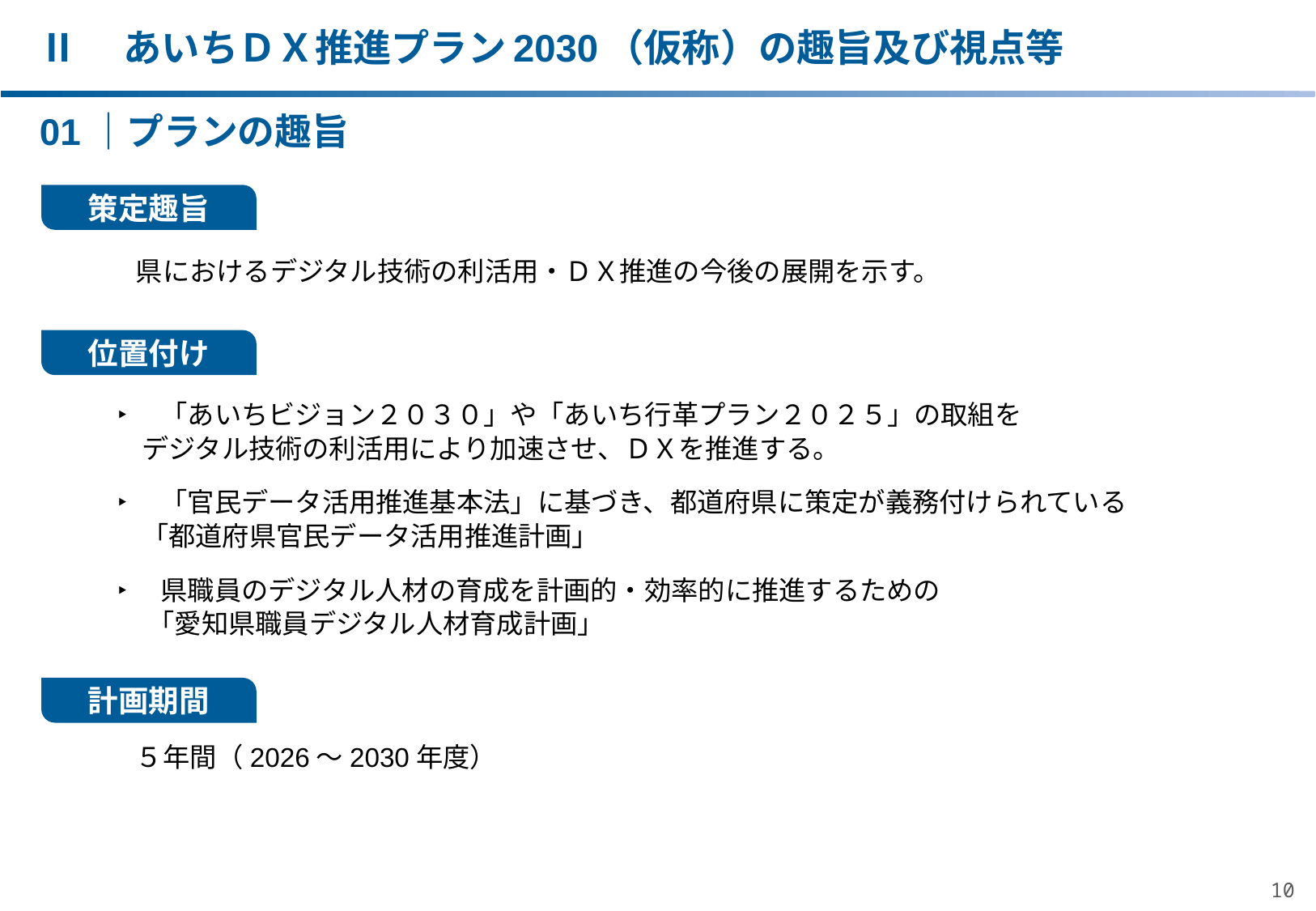

# Ⅱ　あいちＤＸ推進プラン2030（仮称）の趣旨及び視点等
01｜プランの趣旨
策定趣旨

　　県におけるデジタル技術の利活用・ＤＸ推進の今後の展開を示す。

‣　「あいちビジョン２０３０」や「あいち行革プラン２０２５」の取組を
デジタル技術の利活用により加速させ、ＤＸを推進する。
‣　「官民データ活用推進基本法」に基づき、都道府県に策定が義務付けられている
「都道府県官民データ活用推進計画」
‣　県職員のデジタル人材の育成を計画的・効率的に推進するための
 「愛知県職員デジタル人材育成計画」

　　５年間（2026～2030年度）
位置付け
計画期間

　　※社会情勢の変化やデジタル技術の進展、各取組の状況を踏まえつつ、適宜、内容の見直し・改正を行う。